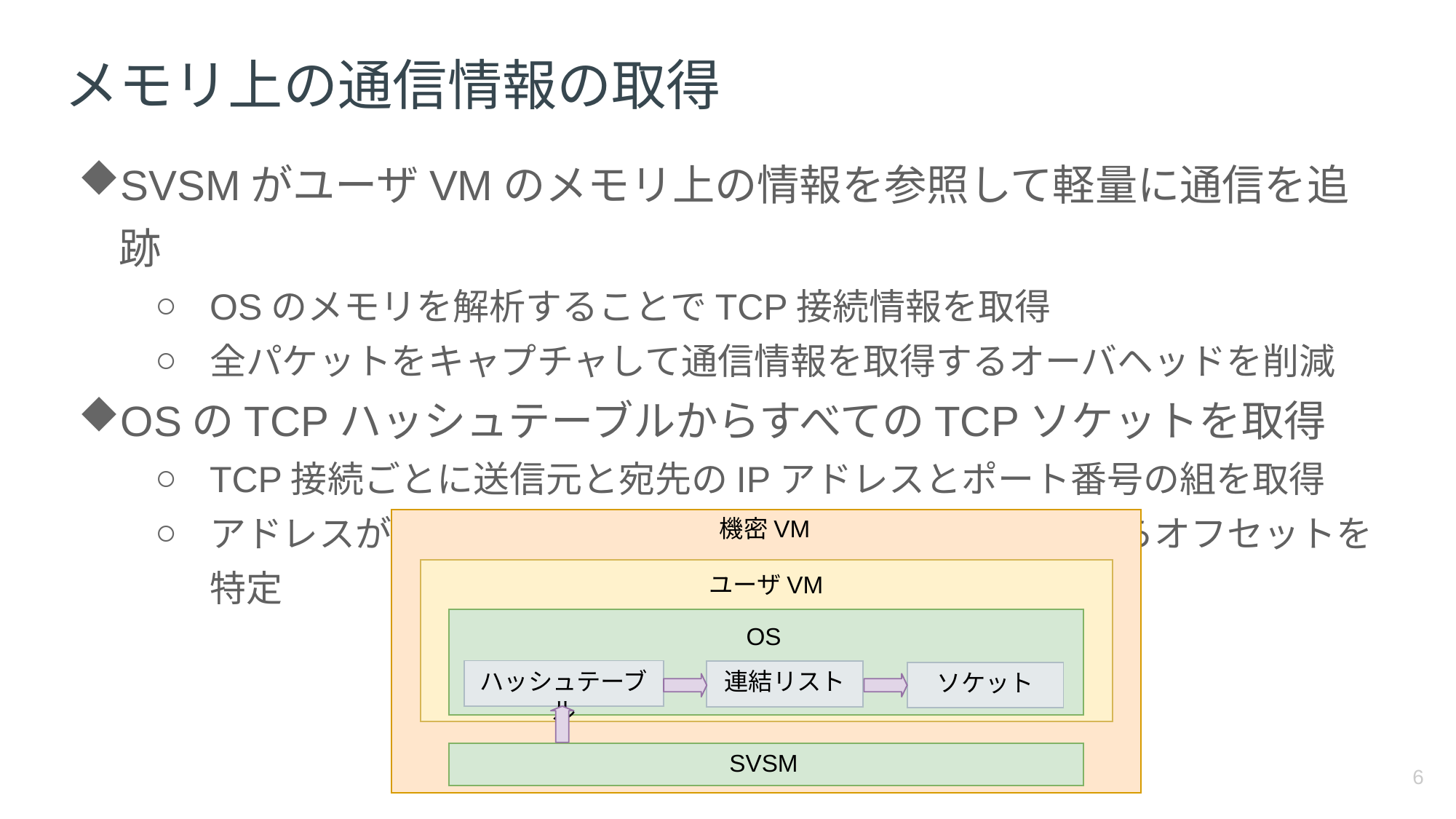

# メモリ上の通信情報の取得
SVSMがユーザVMのメモリ上の情報を参照して軽量に通信を追跡
OSのメモリを解析することでTCP接続情報を取得
全パケットをキャプチャして通信情報を取得するオーバヘッドを削減
OSのTCPハッシュテーブルからすべてのTCPソケットを取得
TCP接続ごとに送信元と宛先のIPアドレスとポート番号の組を取得
アドレスがランダム化されている場合、既知の文字列からオフセットを特定
機密VM

ユーザVM

OS
機密VM...
SVSM

ハッシュテーブル
連結リスト
ソケット

6